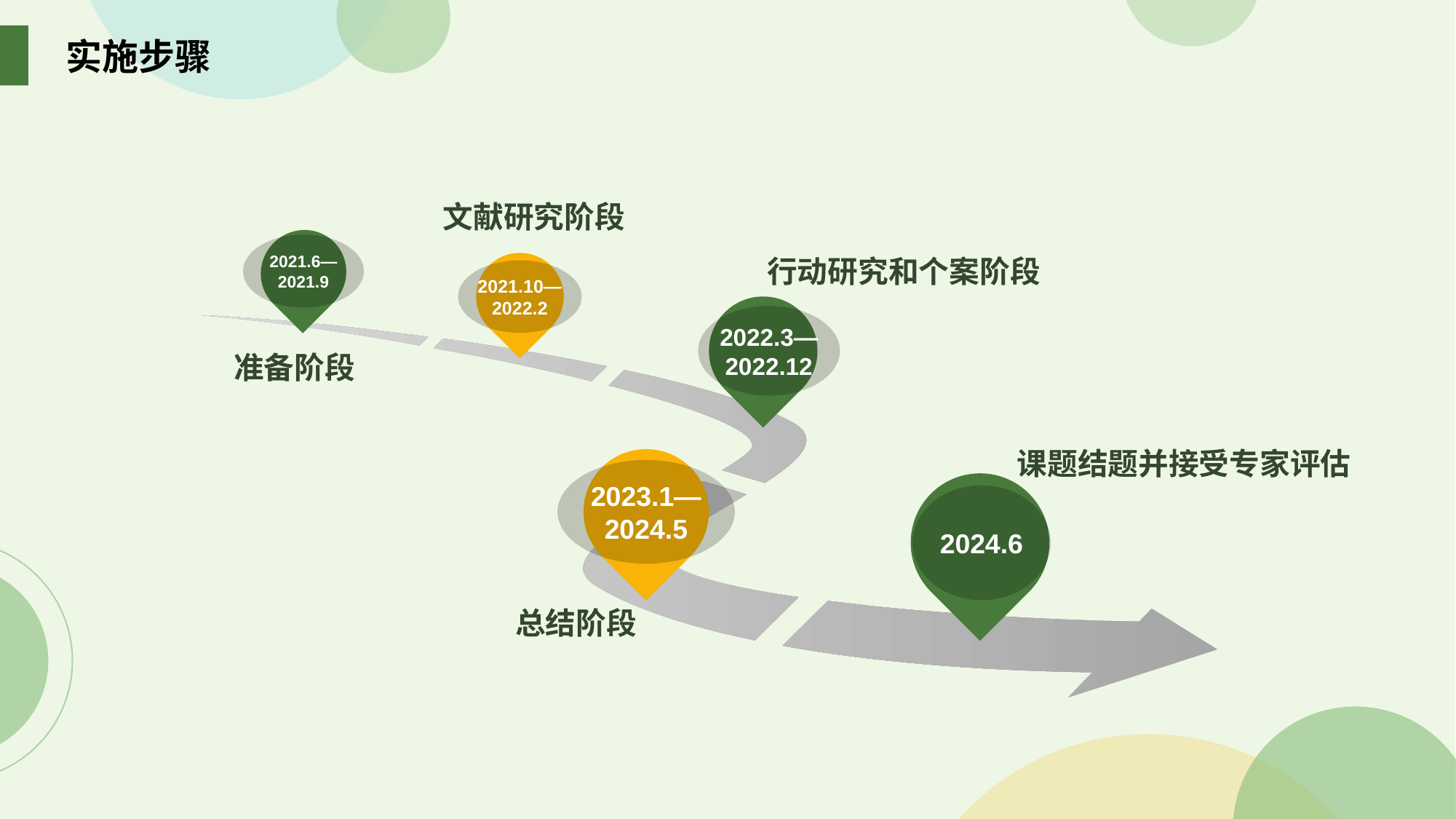

实施步骤
文献研究阶段

2021.6—2021.9
行动研究和个案阶段

2021.10—2022.2

2022.3—2022.12

准备阶段
课题结题并接受专家评估

2023.1—2024.5

2024.6
总结阶段